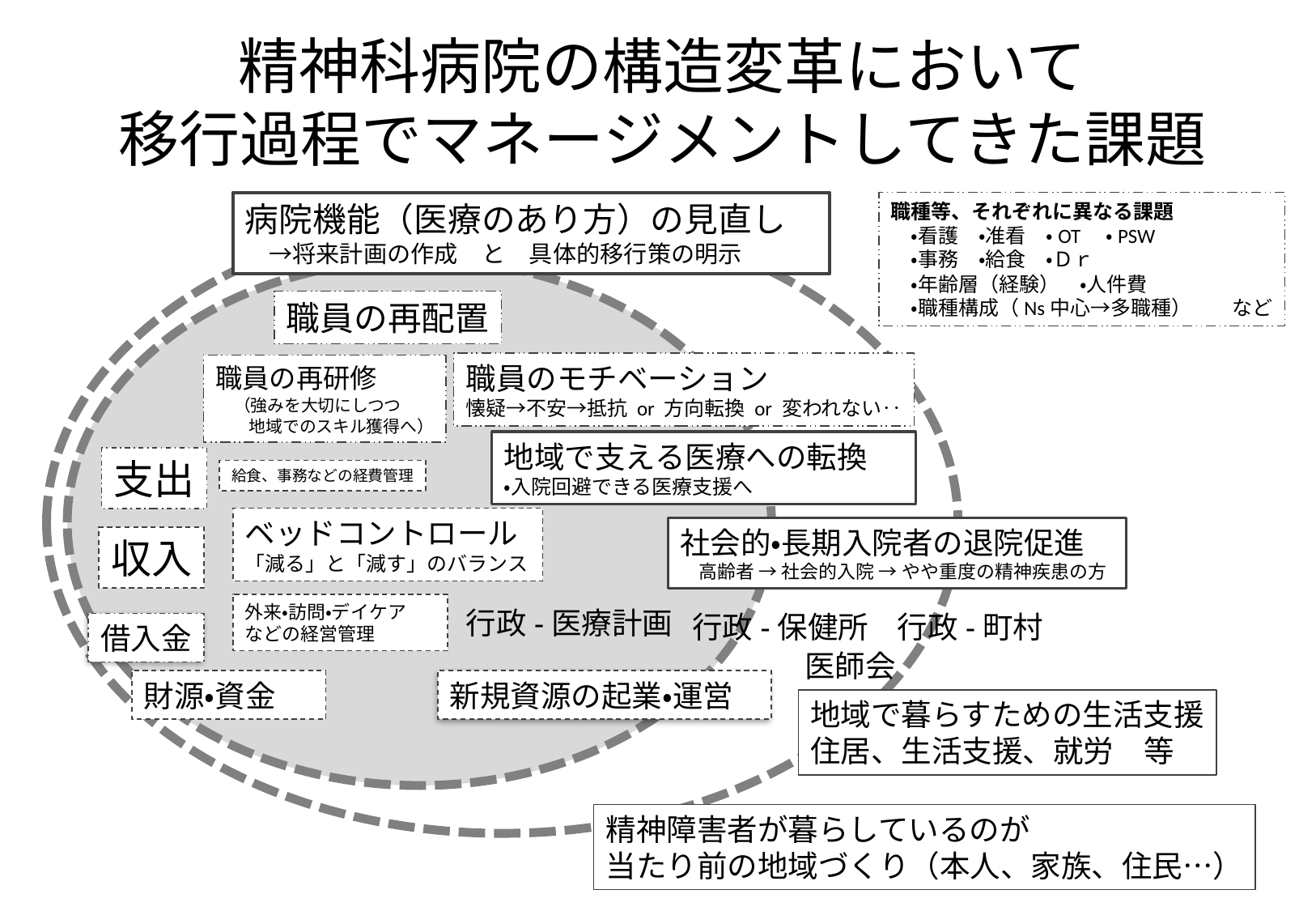

# 精神科病院の構造変革において 移行過程でマネージメントしてきた課題
病院機能（医療のあり方）の見直し
　→将来計画の作成　と　具体的移行策の明示
職種等、それぞれに異なる課題
　・看護　・准看　・OT　・PSW
　・事務　・給食　・Ｄｒ
　・年齢層（経験）　・人件費
　・職種構成（Ns中心→多職種）　　など

職員の再配置
職員のモチベーション
懐疑→不安→抵抗 or 方向転換 or 変われない‥
職員の再研修
　（強みを大切にしつつ
　　地域でのスキル獲得へ）
地域で支える医療への転換
・入院回避できる医療支援へ
支出
給食、事務などの経費管理
ベッドコントロール
「減る」と「減す」のバランス
社会的・長期入院者の退院促進
　高齢者 → 社会的入院 → やや重度の精神疾患の方
収入
外来・訪問・デイケア
などの経営管理
行政-医療計画
行政-保健所
行政-町村
借入金
医師会
新規資源の起業・運営
財源・資金
地域で暮らすための生活支援
住居、生活支援、就労　等
精神障害者が暮らしているのが
当たり前の地域づくり（本人、家族、住民…）